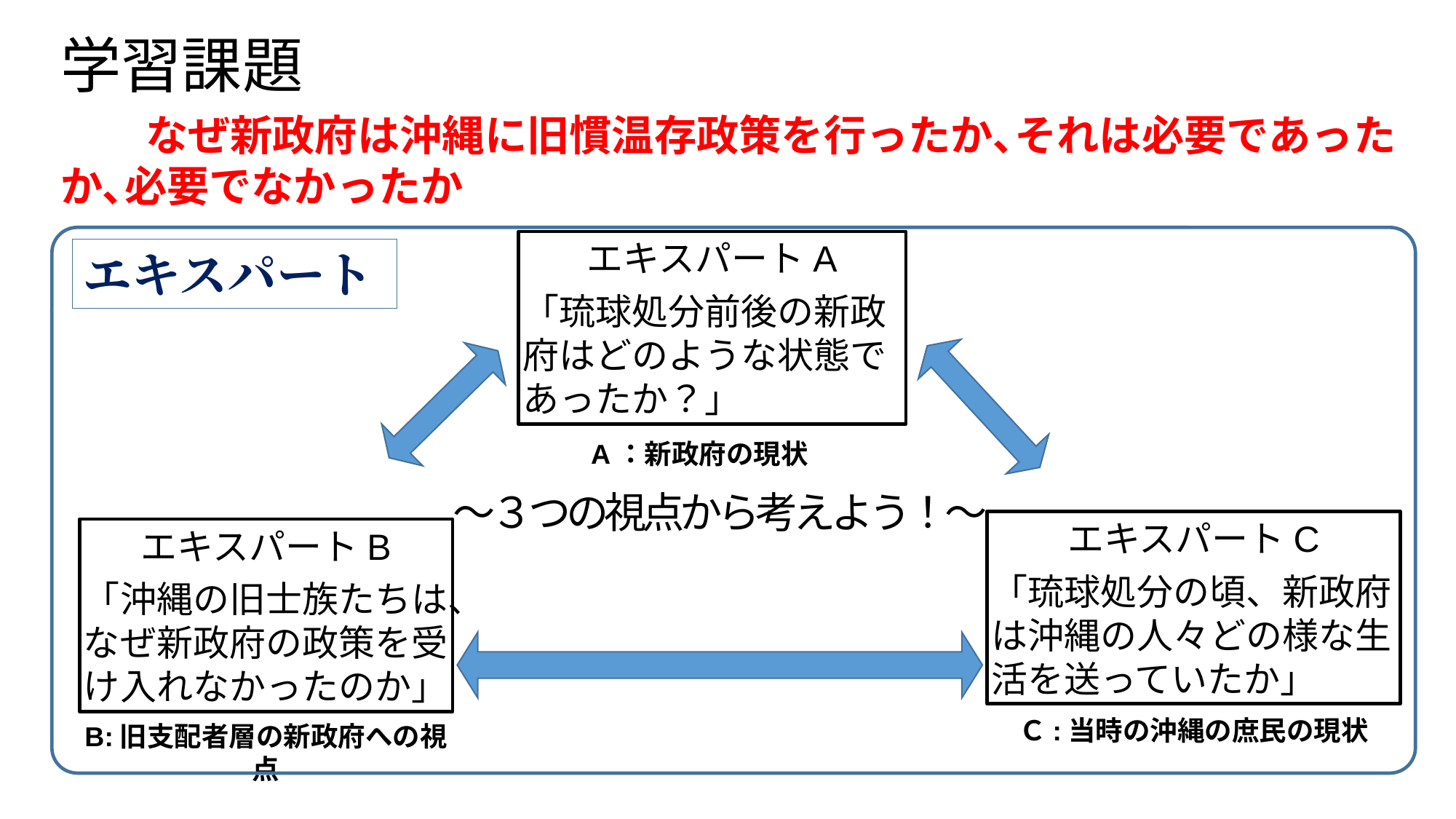

学習課題
　　なぜ新政府は沖縄に旧慣温存政策を行ったか､それは必要であったか､必要でなかったか

エキスパートA
「琉球処分前後の新政府はどのような状態であったか？」
エキスパート

A：新政府の現状
～３つの視点から考えよう！～
エキスパートC
「琉球処分の頃、新政府は沖縄の人々どの様な生活を送っていたか」
エキスパートB
「沖縄の旧士族たちは、なぜ新政府の政策を受け入れなかったのか」
Ｃ:当時の沖縄の庶民の現状
B:旧支配者層の新政府への視点